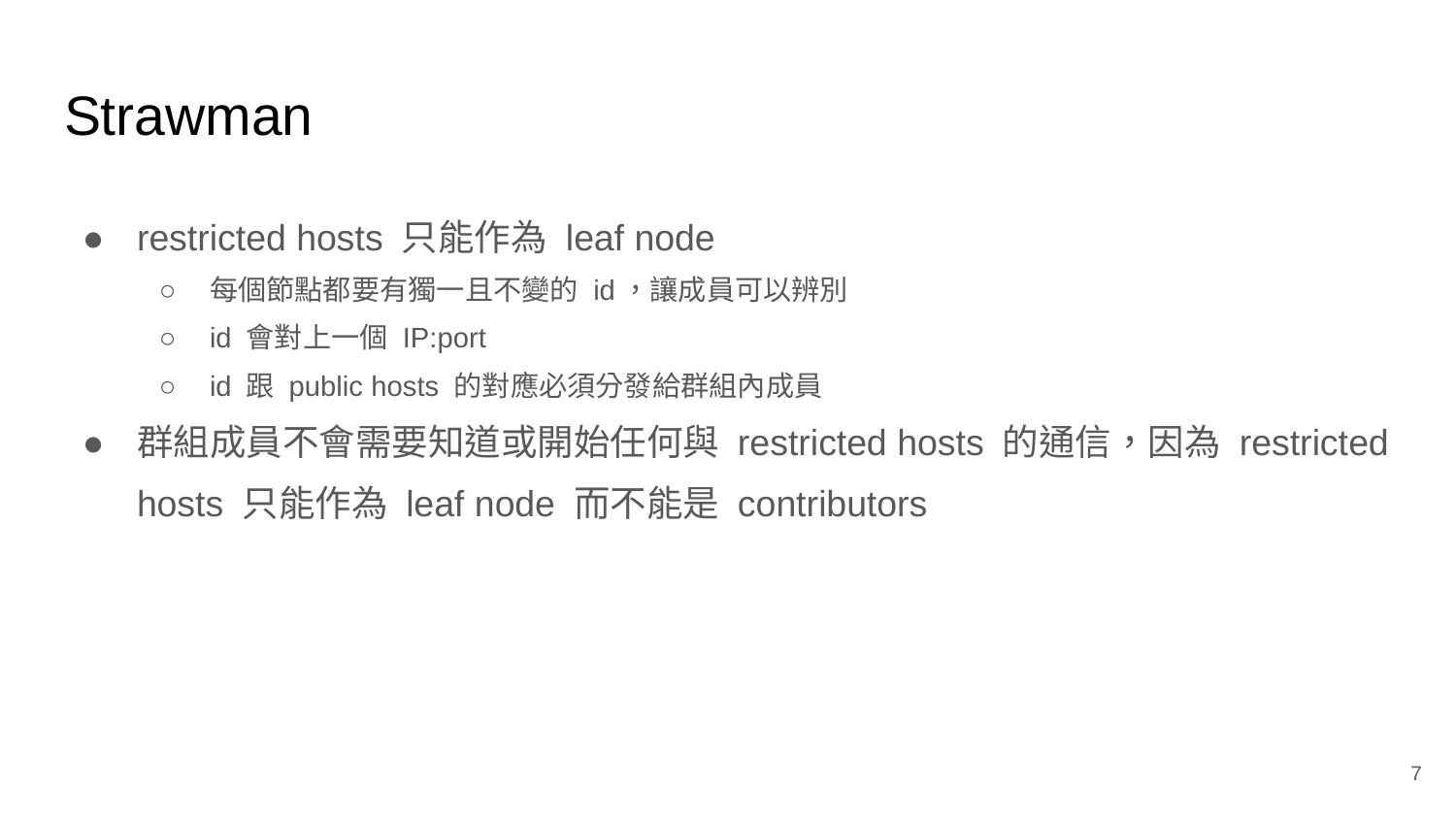

# Strawman
restricted hosts 只能作為 leaf node
每個節點都要有獨一且不變的 id，讓成員可以辨別
id 會對上一個 IP:port
id 跟 public hosts 的對應必須分發給群組內成員
群組成員不會需要知道或開始任何與 restricted hosts 的通信，因為 restricted hosts 只能作為 leaf node 而不能是 contributors

7